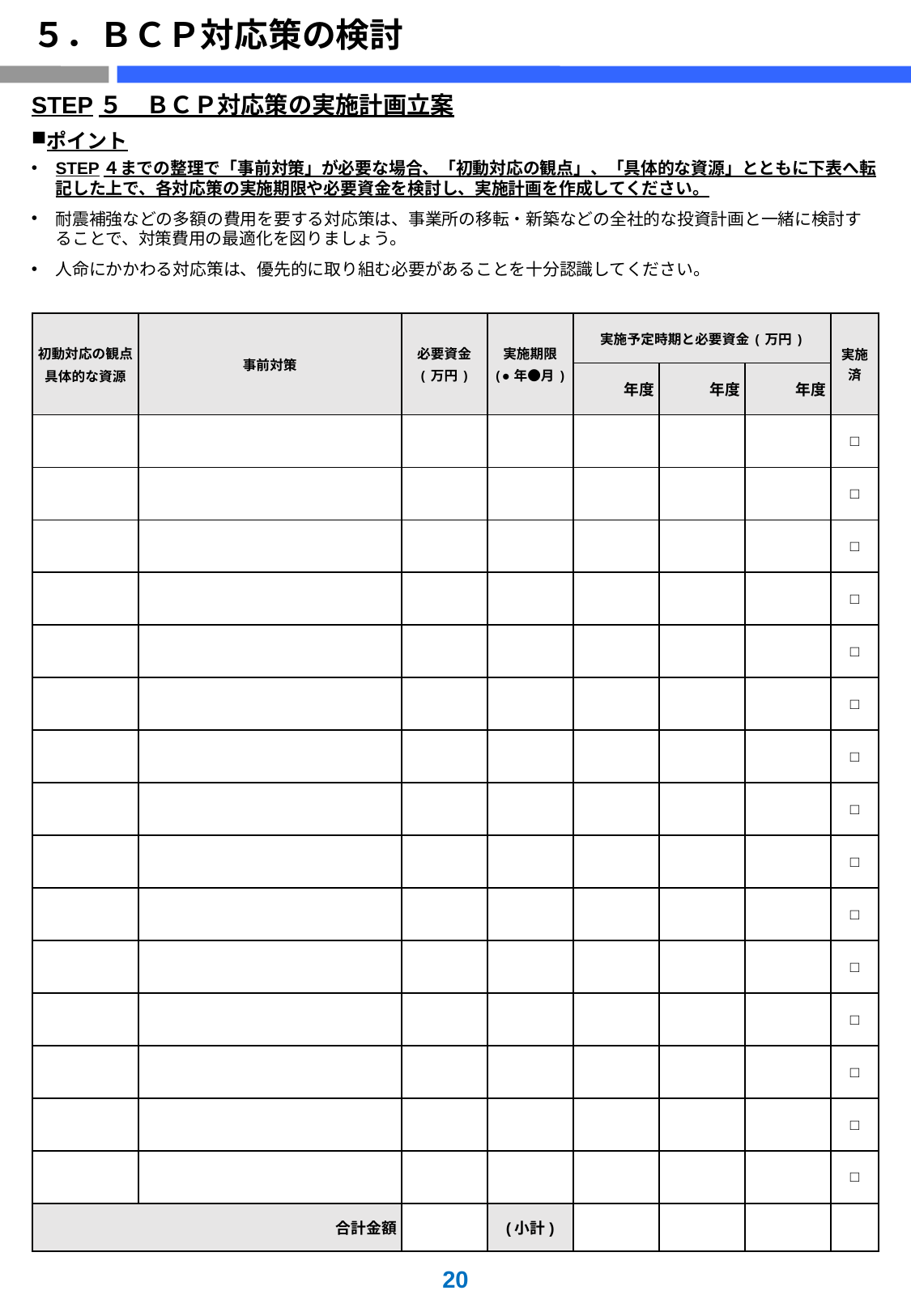

# ５．ＢＣＰ対応策の検討
STEP５　ＢＣＰ対応策の実施計画立案
ポイント
STEP４までの整理で「事前対策」が必要な場合、「初動対応の観点」、「具体的な資源」とともに下表へ転記した上で、各対応策の実施期限や必要資金を検討し、実施計画を作成してください。
耐震補強などの多額の費用を要する対応策は、事業所の移転・新築などの全社的な投資計画と一緒に検討することで、対策費用の最適化を図りましょう。
人命にかかわる対応策は、優先的に取り組む必要があることを十分認識してください。
| 初動対応の観点 具体的な資源 | 事前対策 | 必要資金 (万円) | 実施期限 (●年●月) | 実施予定時期と必要資金(万円) |  |  | 実施済 |
| --- | --- | --- | --- | --- | --- | --- | --- |
|  |  |  |  | 年度 | 年度 | 年度 |  |
|  |  |  |  |  |  |  | □ |
|  |  |  |  |  |  |  | □ |
|  |  |  |  |  |  |  | □ |
|  |  |  |  |  |  |  | □ |
|  |  |  |  |  |  |  | □ |
|  |  |  |  |  |  |  | □ |
|  |  |  |  |  |  |  | □ |
|  |  |  |  |  |  |  | □ |
|  |  |  |  |  |  |  | □ |
|  |  |  |  |  |  |  | □ |
|  |  |  |  |  |  |  | □ |
|  |  |  |  |  |  |  | □ |
|  |  |  |  |  |  |  | □ |
|  |  |  |  |  |  |  | □ |
|  |  |  |  |  |  |  | □ |
| 合計金額 |  |  | (小計) |  |  |  |  |
20